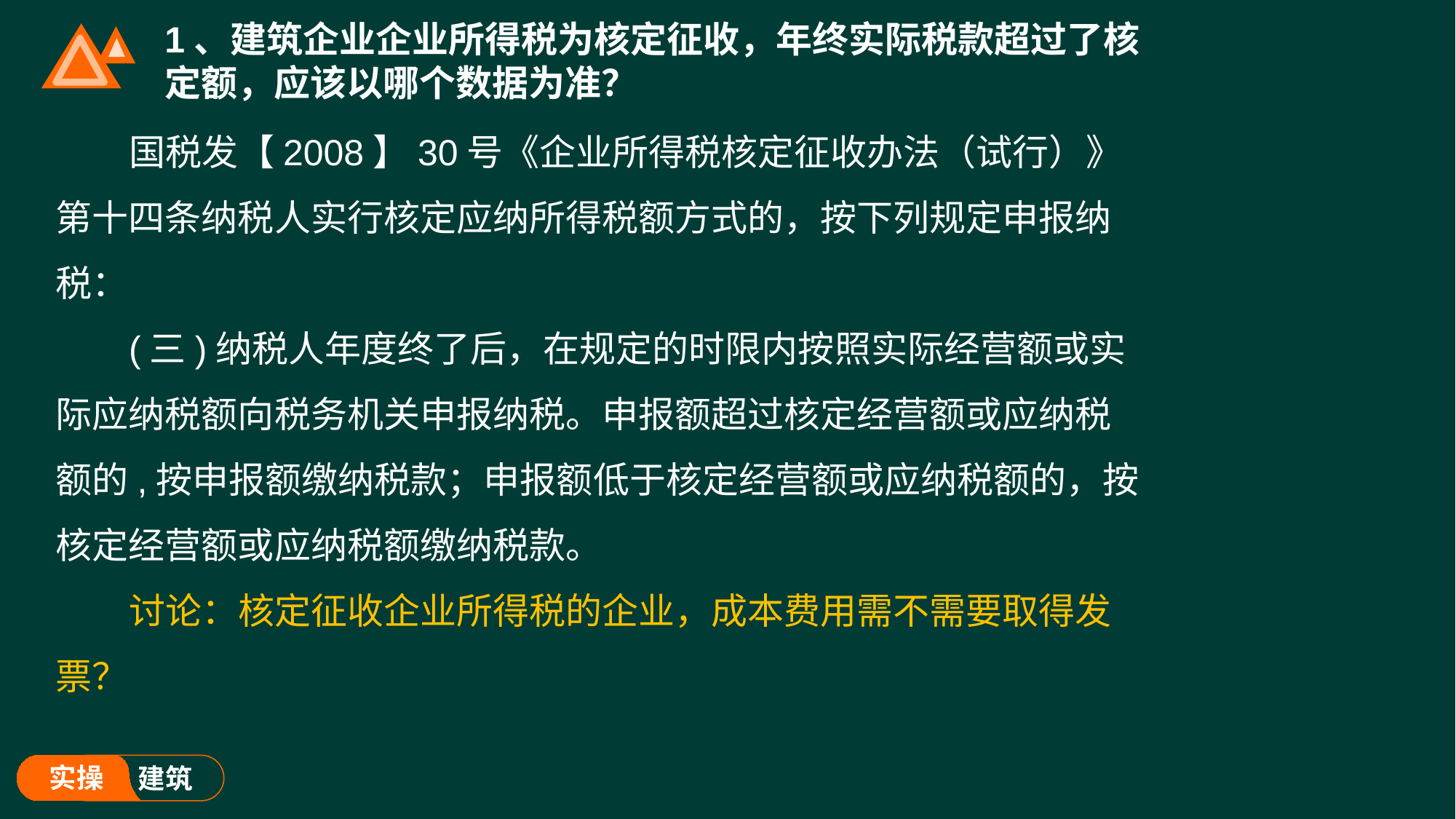

# 1、建筑企业企业所得税为核定征收，年终实际税款超过了核定额，应该以哪个数据为准？
国税发【2008】30号《企业所得税核定征收办法（试行）》第十四条纳税人实行核定应纳所得税额方式的，按下列规定申报纳税：
(三)纳税人年度终了后，在规定的时限内按照实际经营额或实际应纳税额向税务机关申报纳税。申报额超过核定经营额或应纳税额的,按申报额缴纳税款；申报额低于核定经营额或应纳税额的，按核定经营额或应纳税额缴纳税款。
讨论：核定征收企业所得税的企业，成本费用需不需要取得发票？